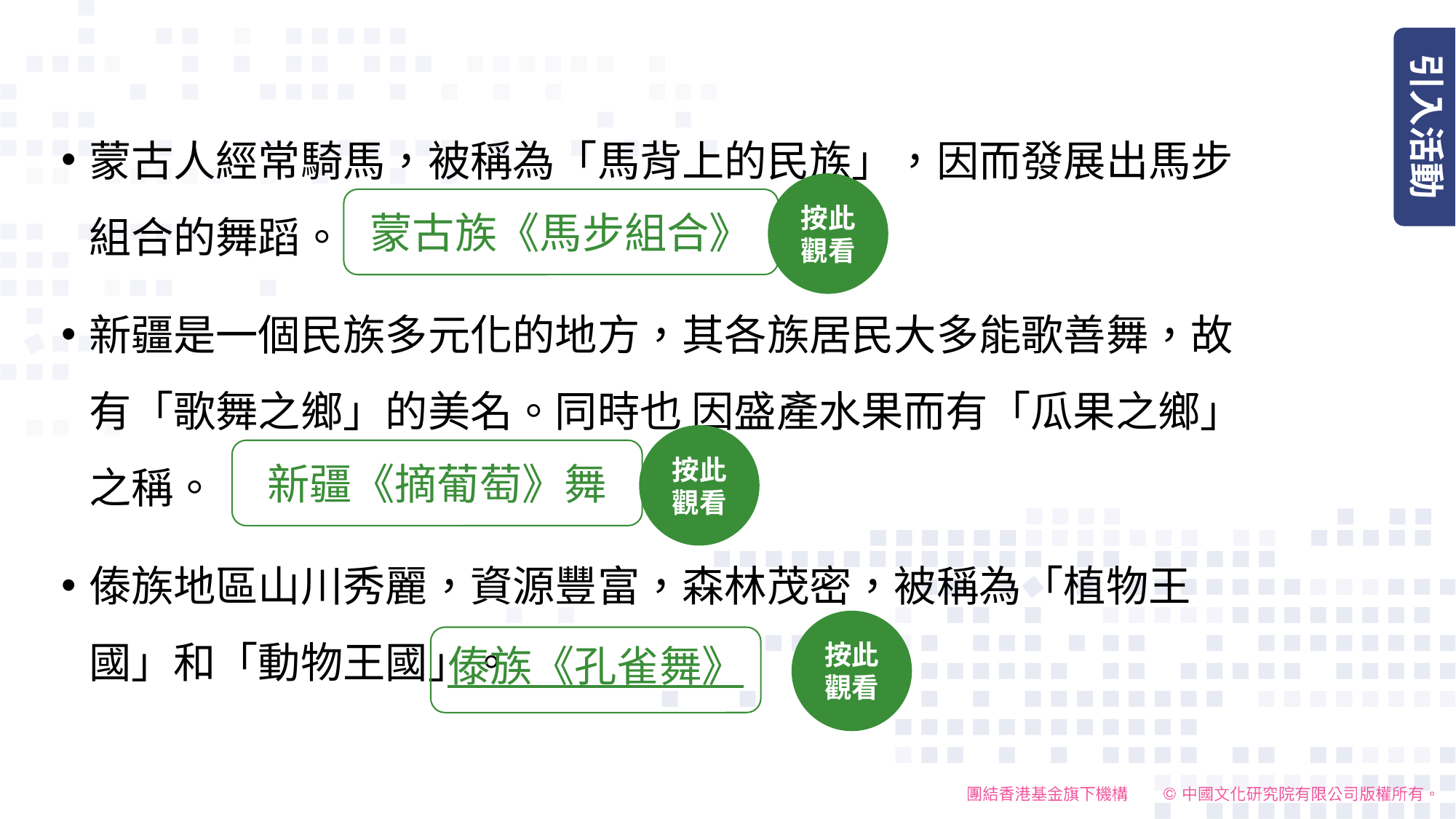

引入活動
引入活動

蒙古人經常騎馬，被稱為「馬背上的民族」，因而發展出馬步組合的舞蹈。

新疆是一個民族多元化的地方，其各族居民大多能歌善舞，故有「歌舞之鄉」的美名。同時也 因盛產水果而有「瓜果之鄉」之稱。

傣族地區山川秀麗，資源豐富，森林茂密，被稱為「植物王國」和「動物王國」。
按此觀看
蒙古族《馬步組合》
按此觀看
新疆《摘葡萄》舞
按此觀看
傣族《孔雀舞》